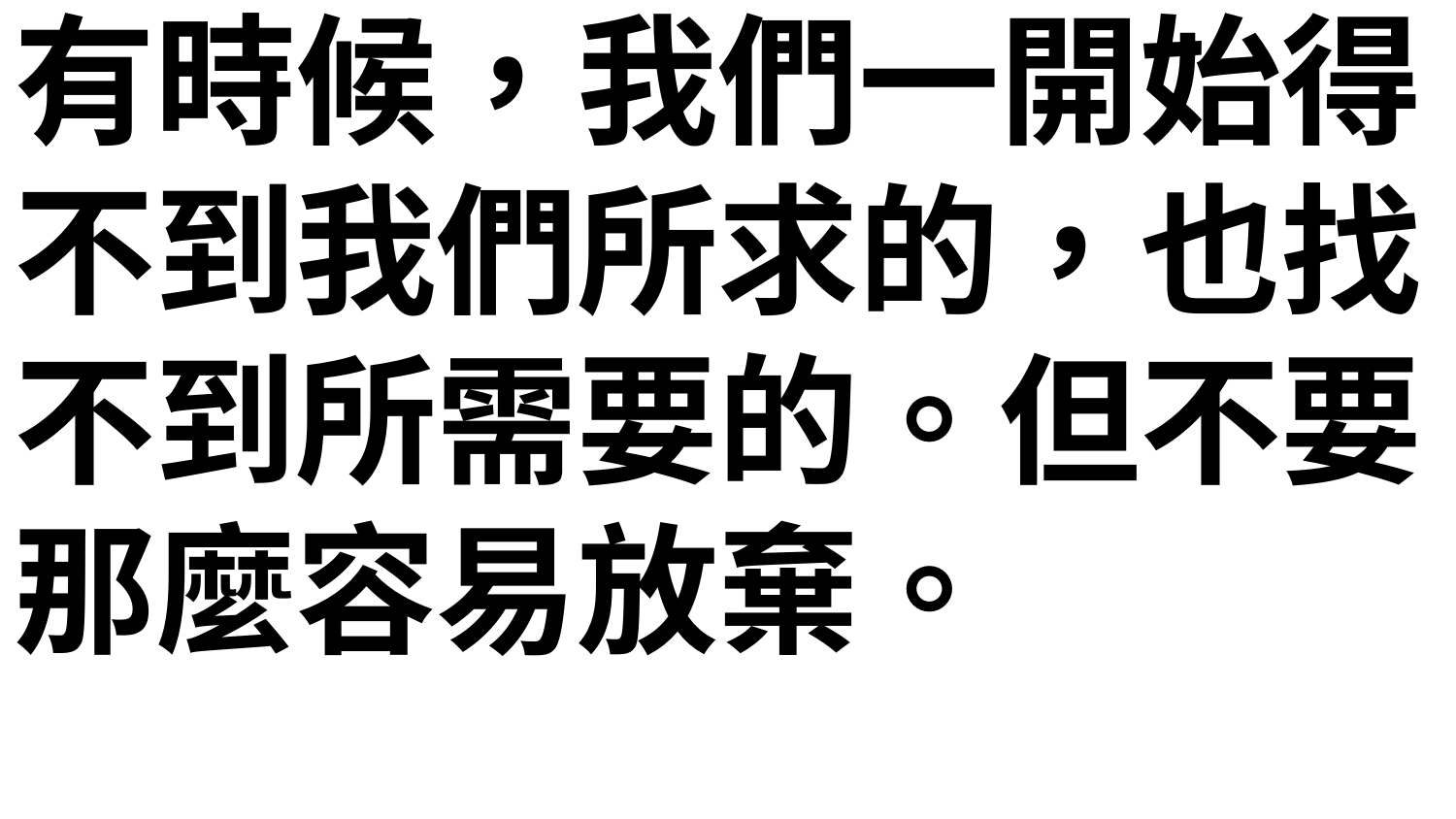

有時候，我們一開始得不到我們所求的，也找不到所需要的。但不要那麼容易放棄。